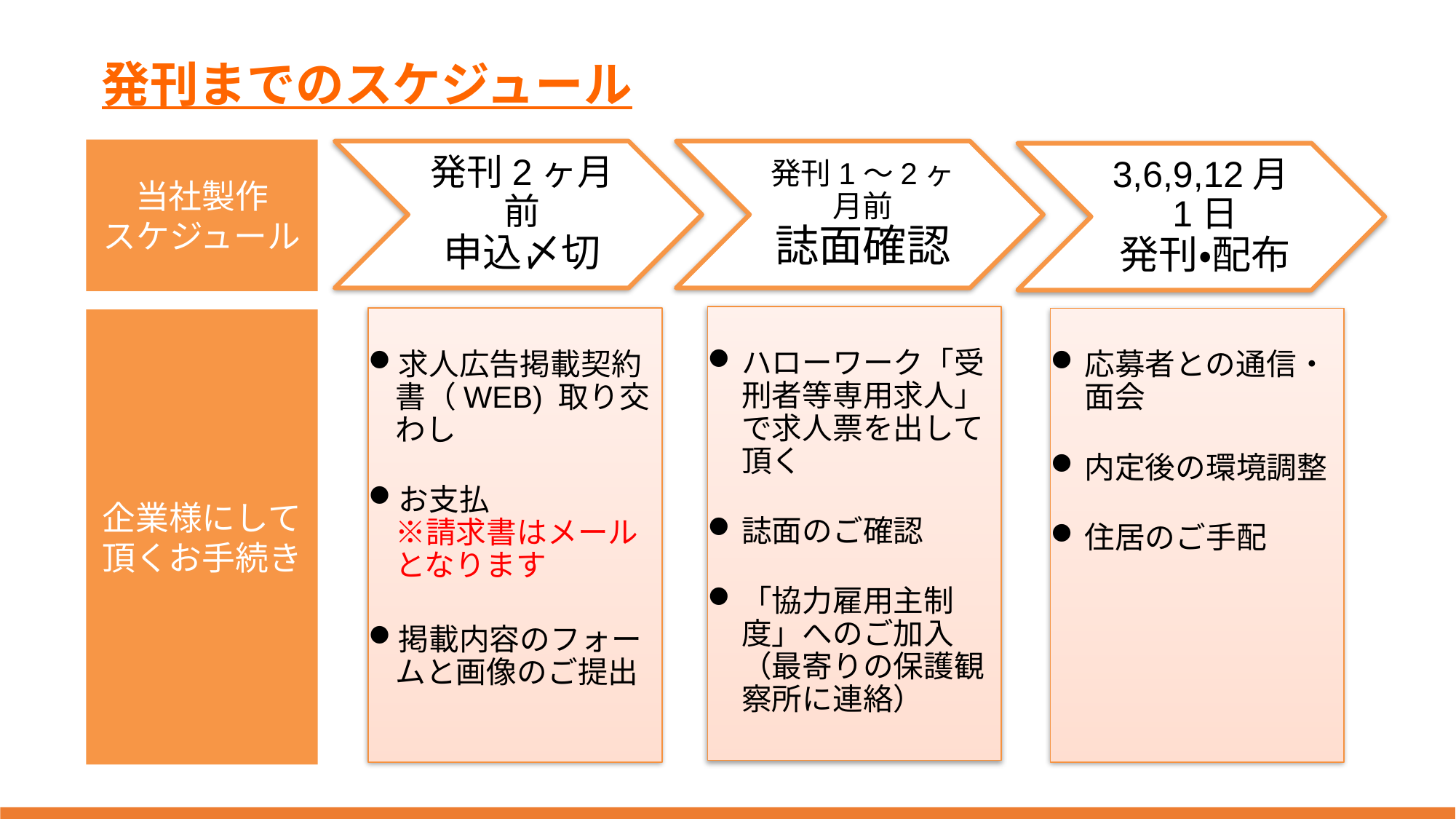

# 発刊までのスケジュール
発刊2ヶ月前
申込〆切

求人広告掲載契約書（WEB) 取り交わし
お支払
※請求書はメールとなります

掲載内容のフォームと画像のご提出
発刊1〜2ヶ月前
誌面確認

ハローワーク「受刑者等専用求人」で求人票を出して頂く
誌面のご確認
「協力雇用主制度」へのご加入
（最寄りの保護観察所に連絡）
3,6,9,12月1日
発刊・配布

応募者との通信・面会
内定後の環境調整
住居のご手配
当社製作
スケジュール

企業様にして頂くお手続き
4